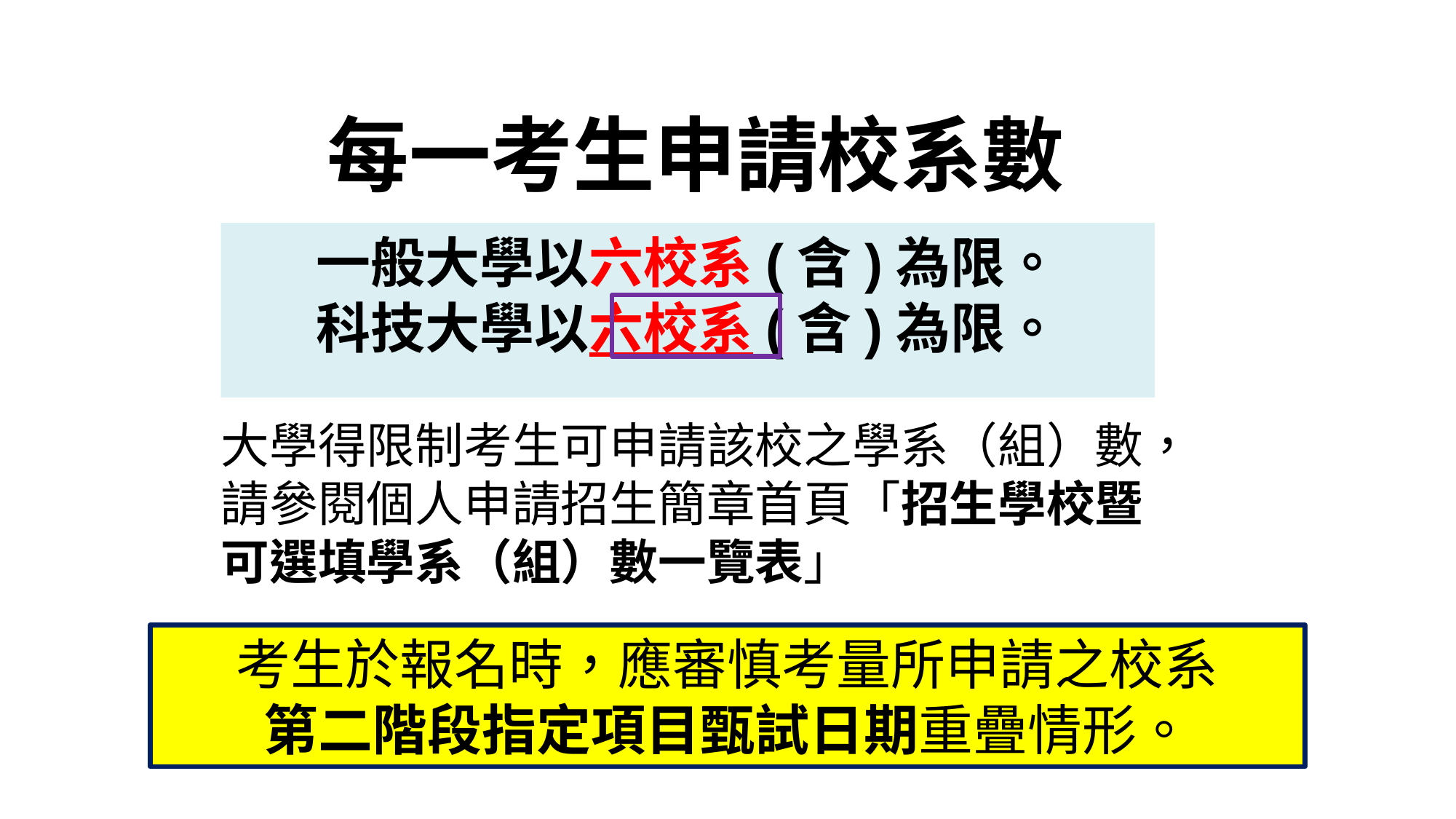

每一考生申請校系數
一般大學以六校系(含)為限。
科技大學以六校系(含)為限。

大學得限制考生可申請該校之學系（組）數，請參閱個人申請招生簡章首頁「招生學校暨可選填學系（組）數一覽表」
考生於報名時，應審慎考量所申請之校系
第二階段指定項目甄試日期重疊情形。